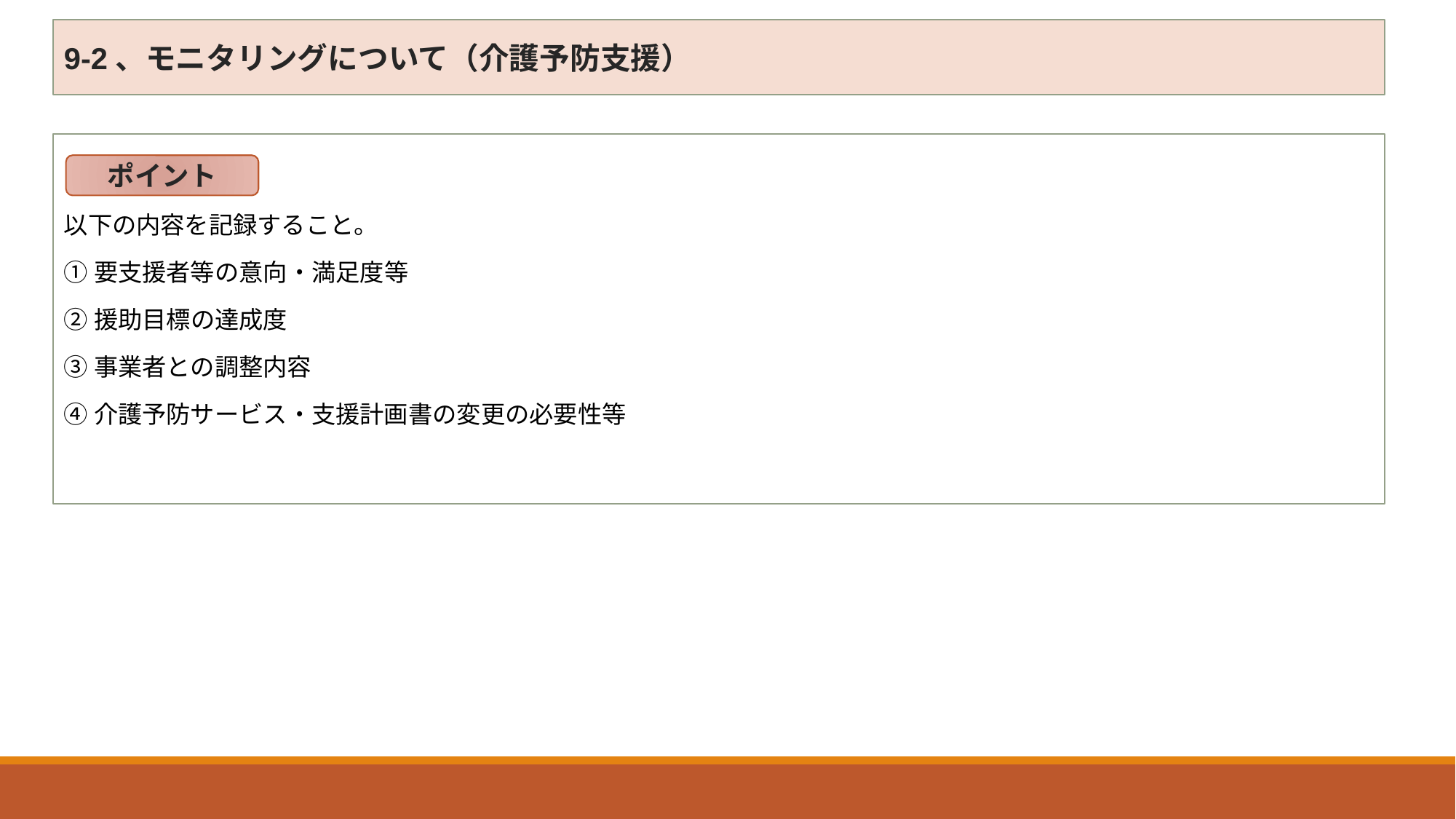

# １　主な指導事項㉜　（介護予防支援－モニタリング）②
9-2、モニタリングについて（介護予防支援）
以下の内容を記録すること。
①要支援者等の意向・満足度等
②援助目標の達成度
③事業者との調整内容
④介護予防サービス・支援計画書の変更の必要性等
ポイント